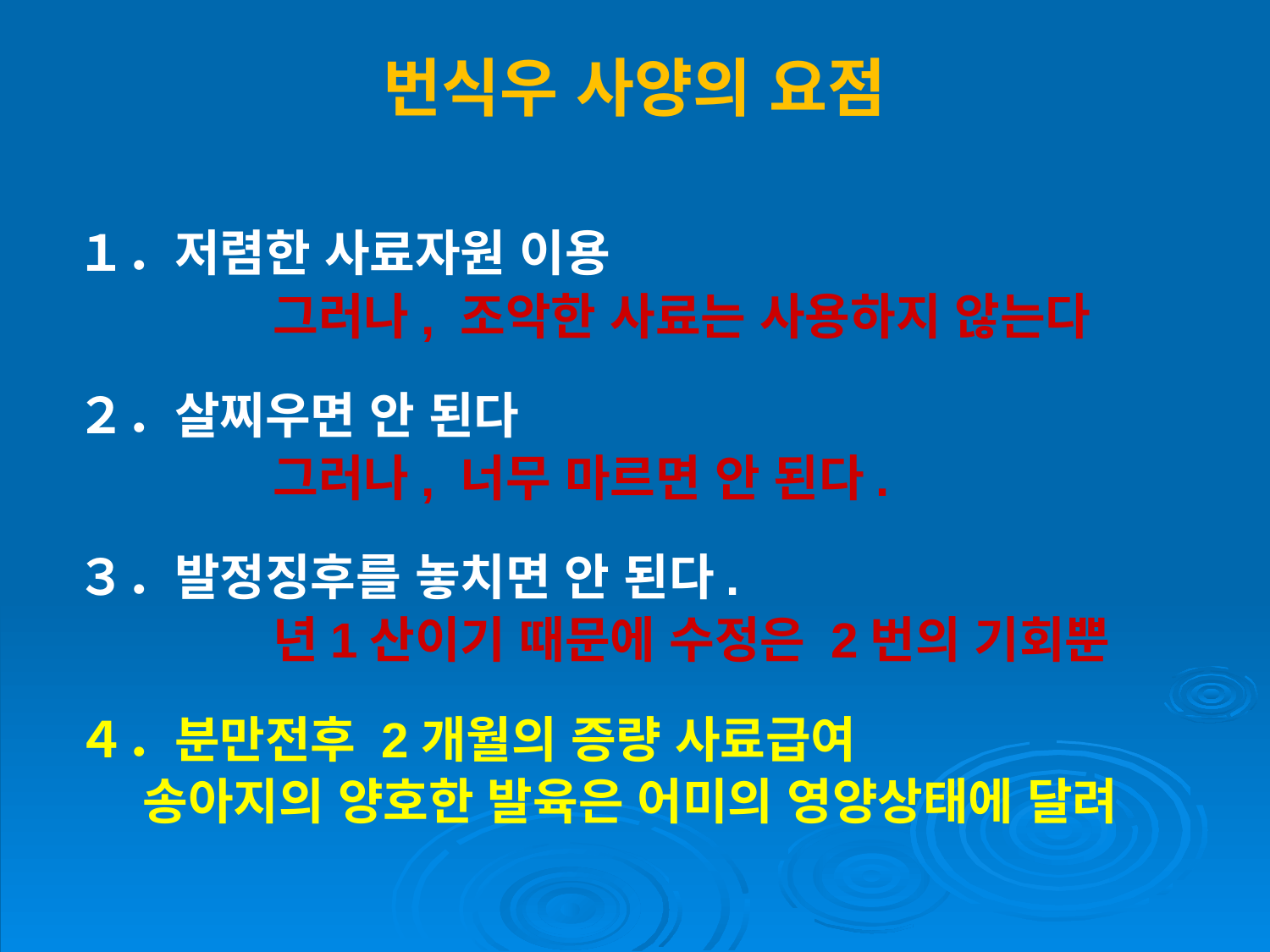

번식우 사양의 요점
１．저렴한 사료자원 이용
　　　　그러나, 조악한 사료는 사용하지 않는다
２．살찌우면 안 된다
　　　　그러나, 너무 마르면 안 된다.
３．발정징후를 놓치면 안 된다.
　　　　년1산이기 때문에 수정은 2번의 기회뿐
４．분만전후 2개월의 증량 사료급여
    송아지의 양호한 발육은 어미의 영양상태에 달려